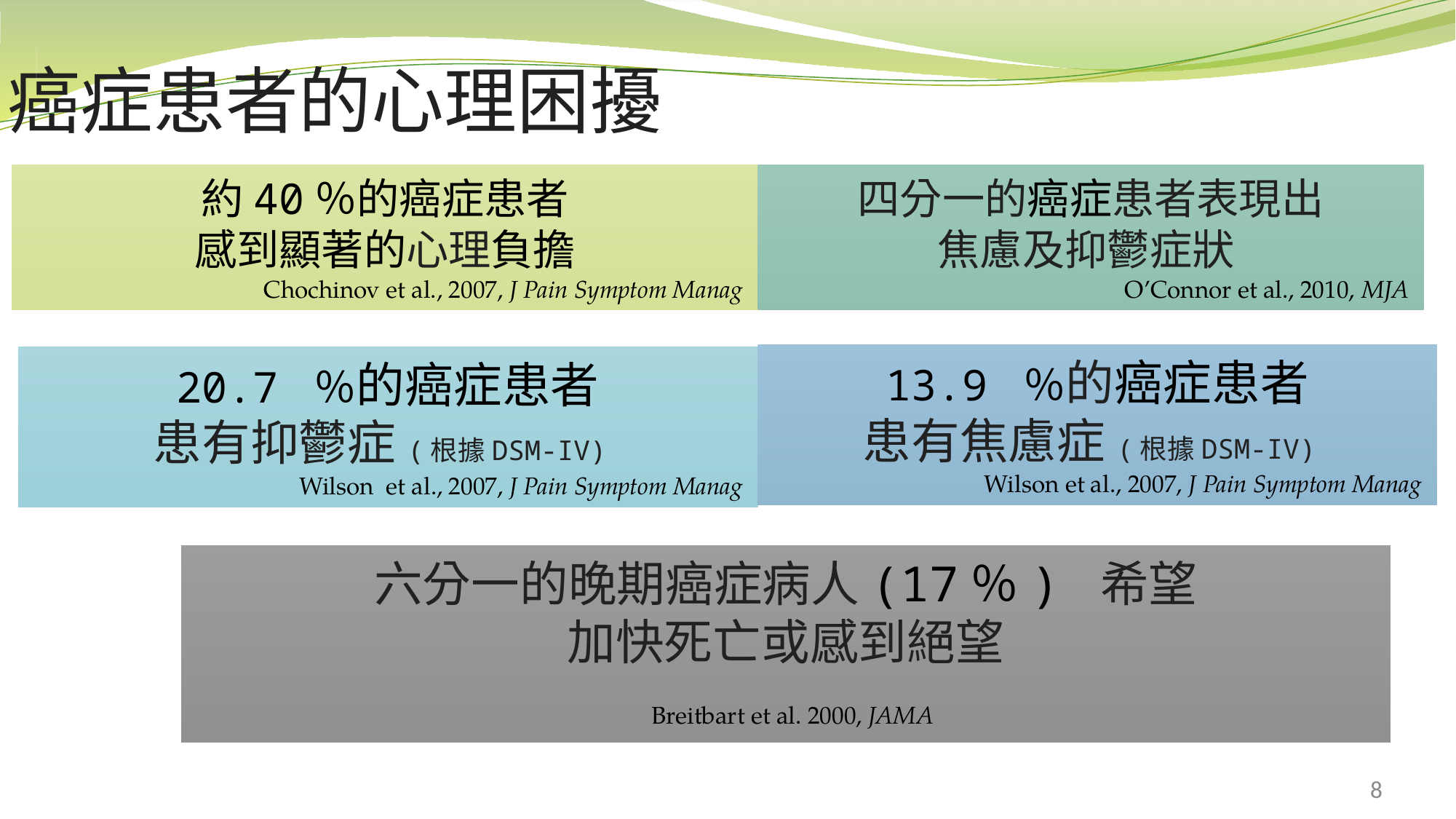

# 癌症患者的心理困擾

約40％的癌症患者
感到顯著的心理負擔
Chochinov et al., 2007, J Pain Symptom Manag
四分一的癌症患者表現出
焦慮及抑鬱症狀
O’Connor et al., 2010, MJA
13.9 ％的癌症患者
患有焦慮症(根據DSM-IV)
Wilson et al., 2007, J Pain Symptom Manag
20.7 ％的癌症患者
患有抑鬱症(根據DSM-IV)
Wilson  et al., 2007, J Pain Symptom Manag
六分一的晚期癌症病人(17％) 希望
加快死亡或感到絕望
 Breitbart et al. 2000, JAMA
8